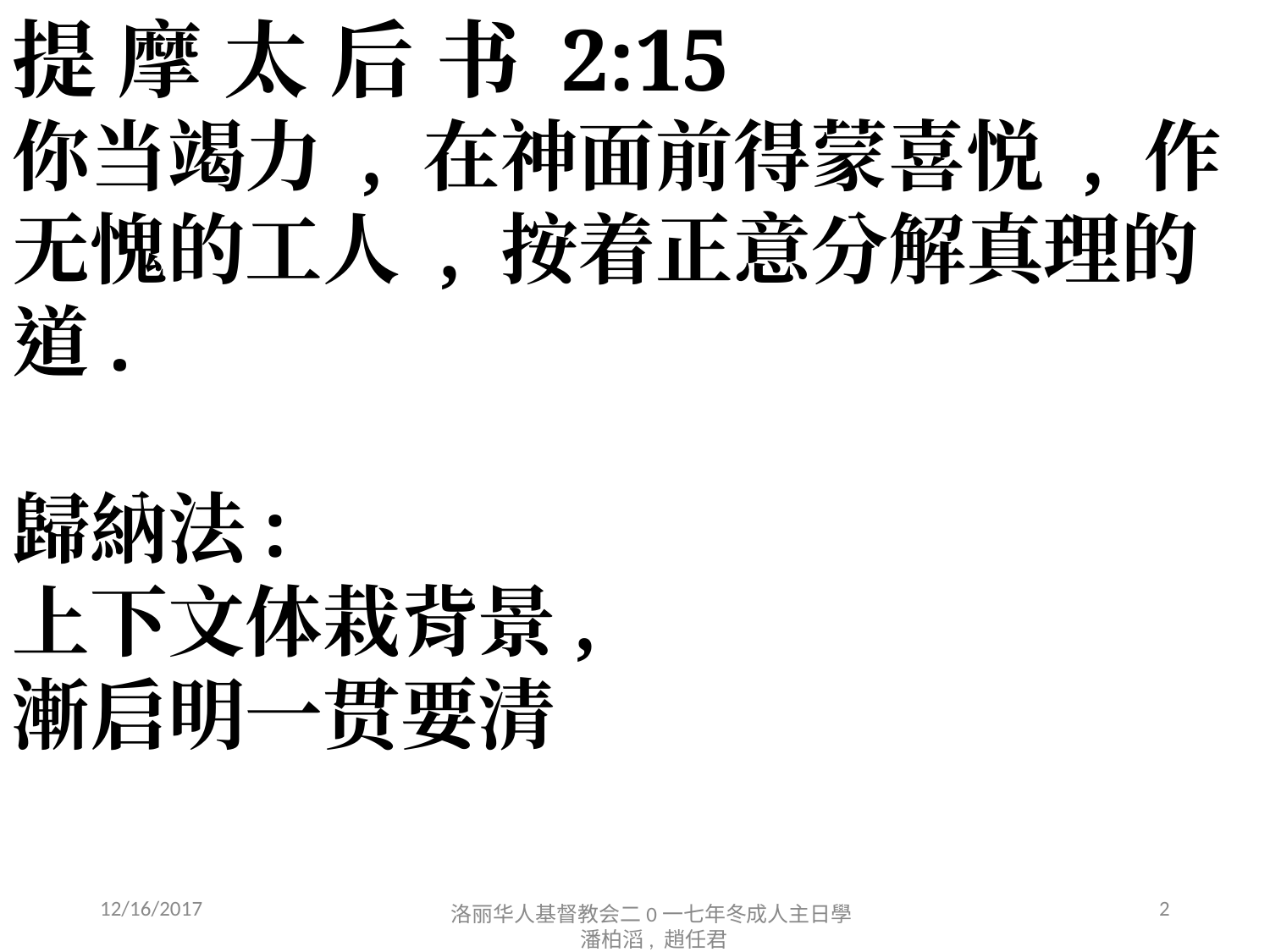

提 摩 太 后 书 2:15
你当竭力 , 在神面前得蒙喜悦 , 作无愧的工人 , 按着正意分解真理的道.

歸納法:
上下文体栽背景,
漸启明一贯要清
12/16/2017
2
洛丽华人基督教会二0一七年冬成人主日學   潘柏滔, 趙任君